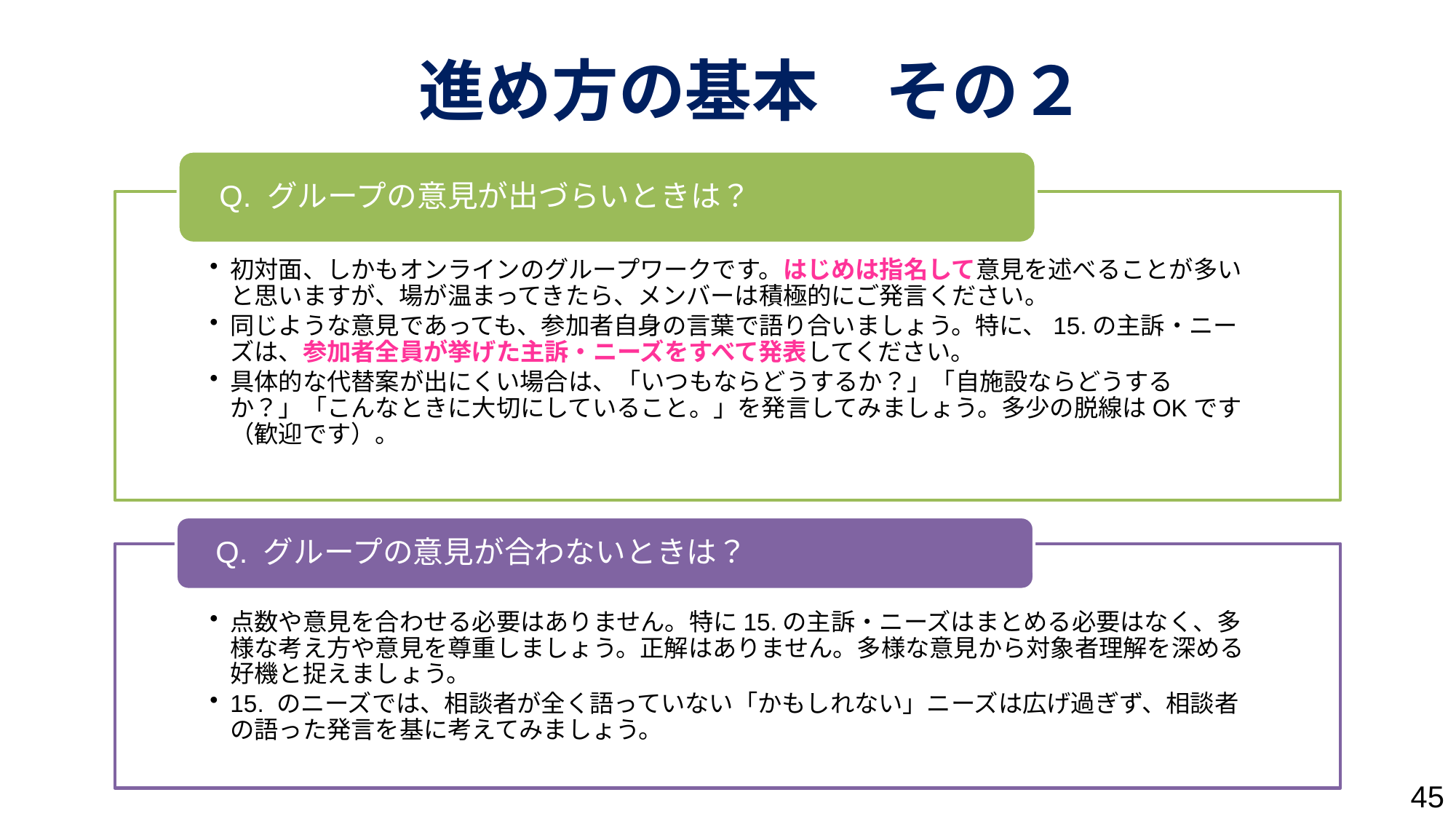

進め方の基本　その２

初対面、しかもオンラインのグループワークです。はじめは指名して意見を述べることが多いと思いますが、場が温まってきたら、メンバーは積極的にご発言ください。
同じような意見であっても、参加者自身の言葉で語り合いましょう。特に、15.の主訴・ニーズは、参加者全員が挙げた主訴・ニーズをすべて発表してください。
具体的な代替案が出にくい場合は、「いつもならどうするか？」「自施設ならどうするか？」「こんなときに大切にしていること。」を発言してみましょう。多少の脱線はOKです（歓迎です）。
Q. グループの意見が出づらいときは？

点数や意見を合わせる必要はありません。特に15.の主訴・ニーズはまとめる必要はなく、多様な考え方や意見を尊重しましょう。正解はありません。多様な意見から対象者理解を深める好機と捉えましょう。
15. のニーズでは、相談者が全く語っていない「かもしれない」ニーズは広げ過ぎず、相談者の語った発言を基に考えてみましょう。
Q. グループの意見が合わないときは？
45